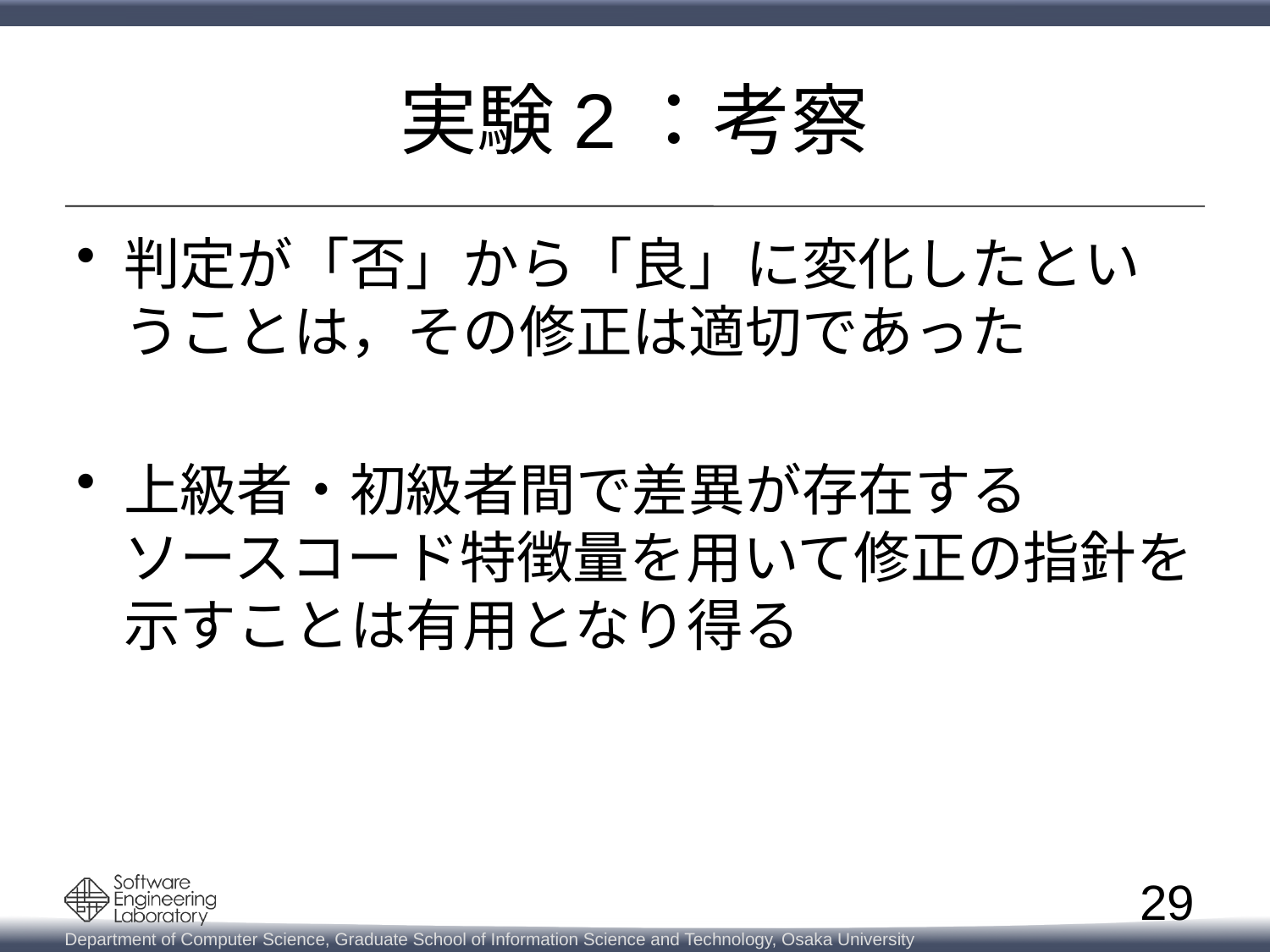

# 実験2：考察
判定が「否」から「良」に変化したということは，その修正は適切であった

上級者・初級者間で差異が存在する
ソースコード特徴量を用いて修正の指針を
示すことは有用となり得る

29